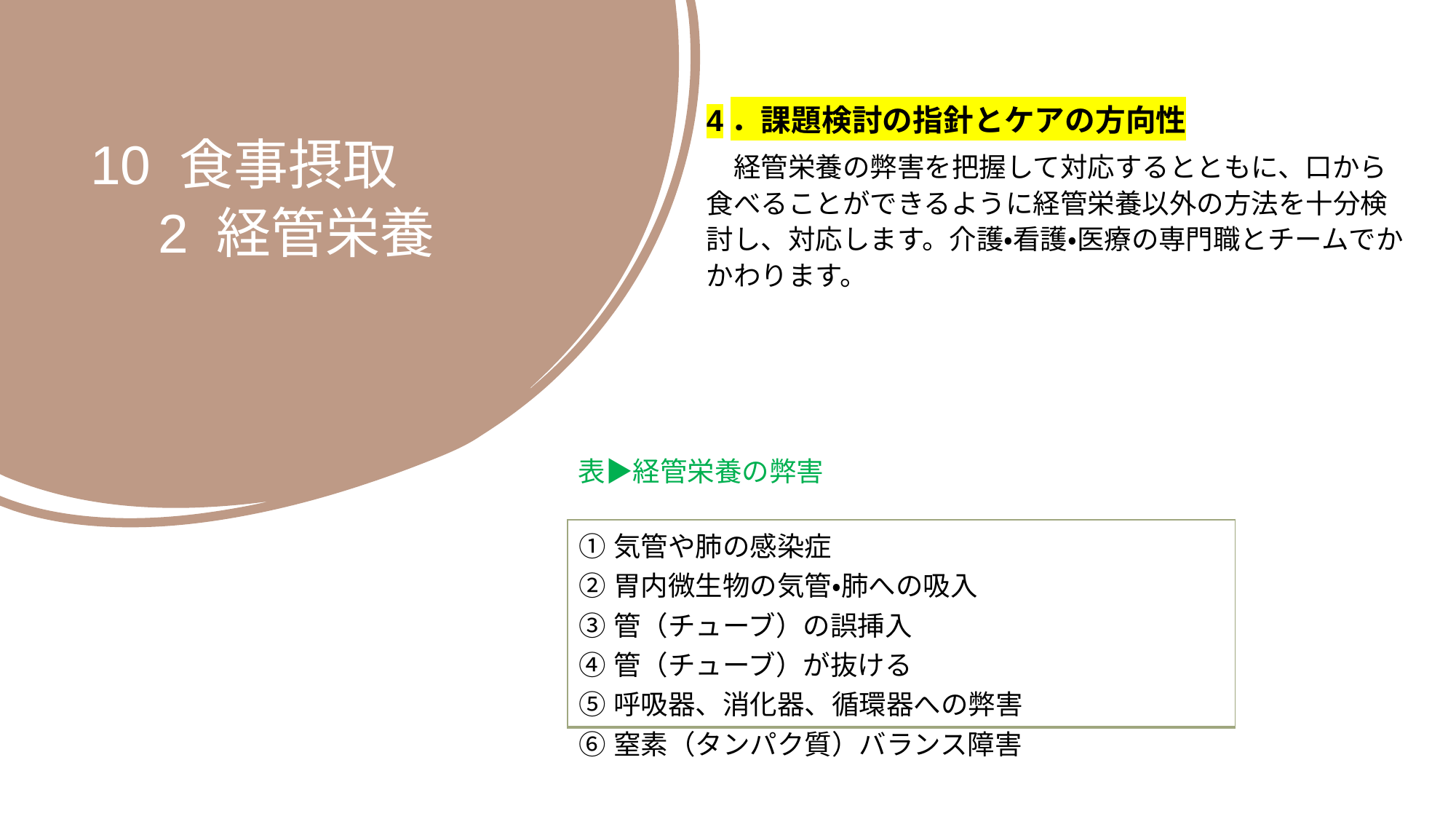

4．課題検討の指針とケアの方向性
　経管栄養の弊害を把握して対応するとともに、口から食べることができるように経管栄養以外の方法を十分検討し、対応します。介護・看護・医療の専門職とチームでかかわります。
10 食事摂取
　2 経管栄養

表▶経管栄養の弊害
| ①気管や肺の感染症 ②胃内微生物の気管・肺への吸入 ③管（チューブ）の誤挿入 ④管（チューブ）が抜ける ⑤呼吸器、消化器、循環器への弊害 ⑥窒素（タンパク質）バランス障害 |
| --- |